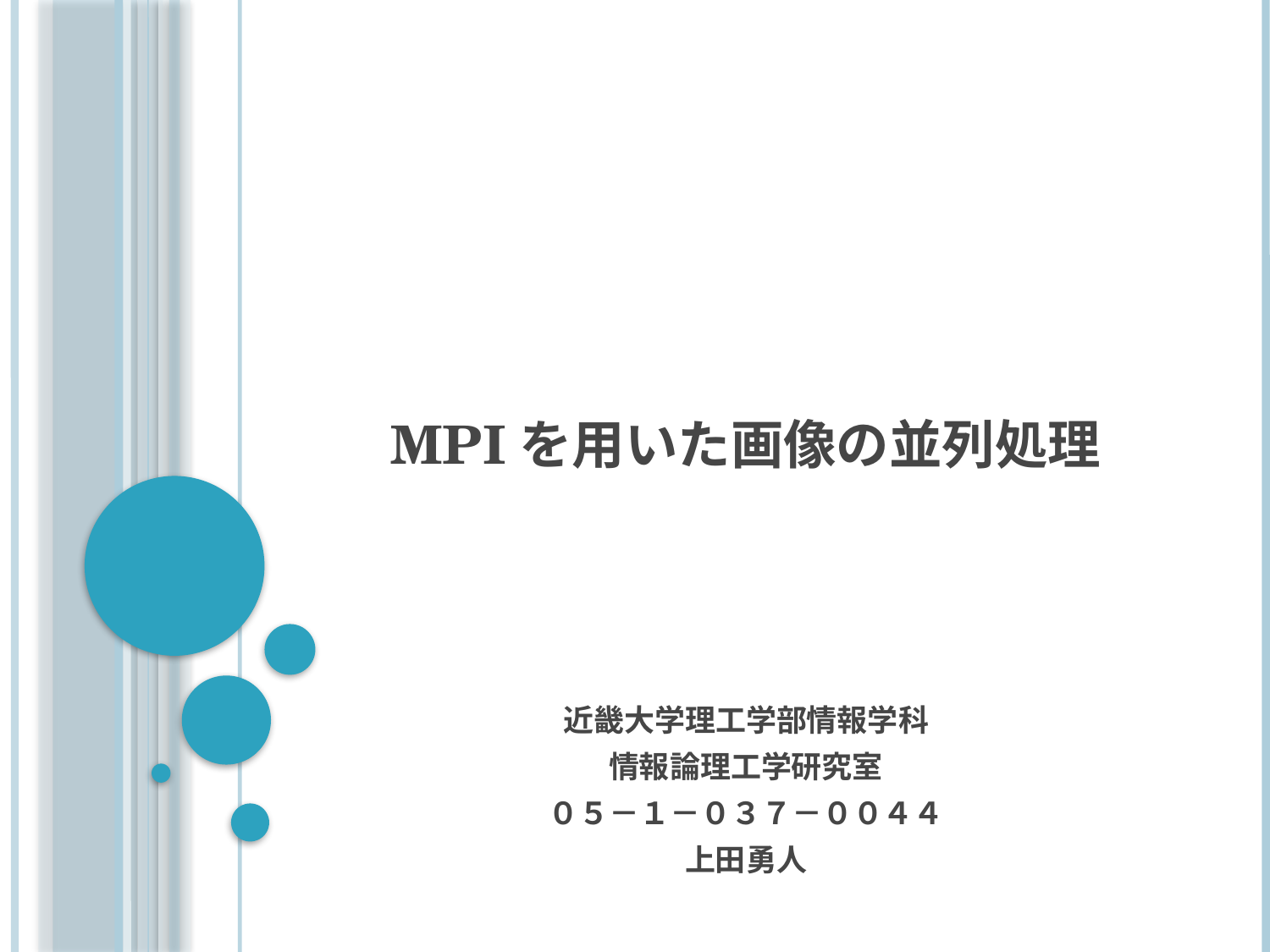

# MPIを用いた画像の並列処理
近畿大学理工学部情報学科
情報論理工学研究室
０５－１－０３７－００４４
上田勇人